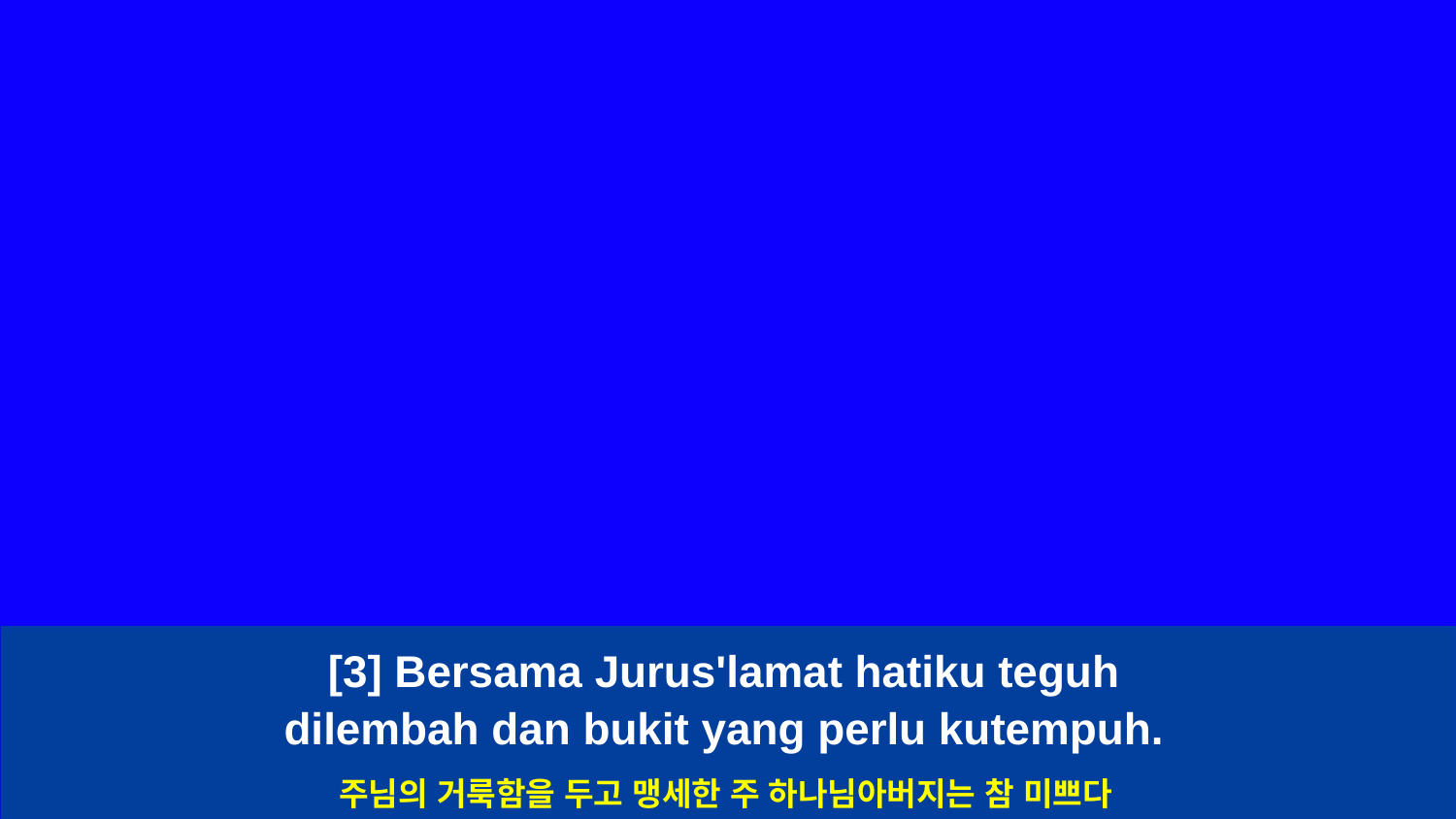

[3] Bersama Jurus'lamat hatiku teguh
dilembah dan bukit yang perlu kutempuh.
주님의 거룩함을 두고 맹세한 주 하나님아버지는 참 미쁘다